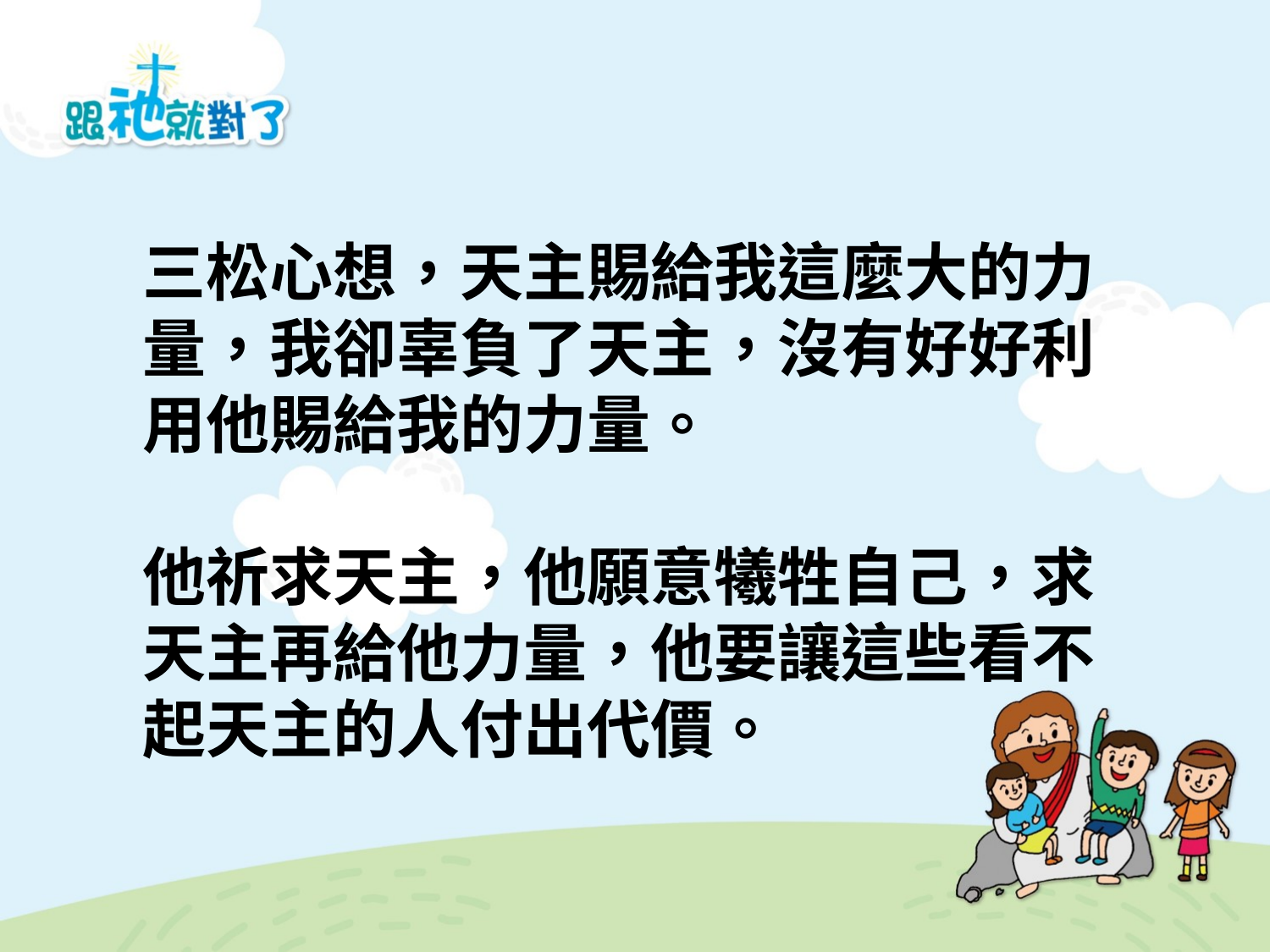

三松心想，天主賜給我這麼大的力量，我卻辜負了天主，沒有好好利用他賜給我的力量。

他祈求天主，他願意犧牲自己，求天主再給他力量，他要讓這些看不起天主的人付出代價。